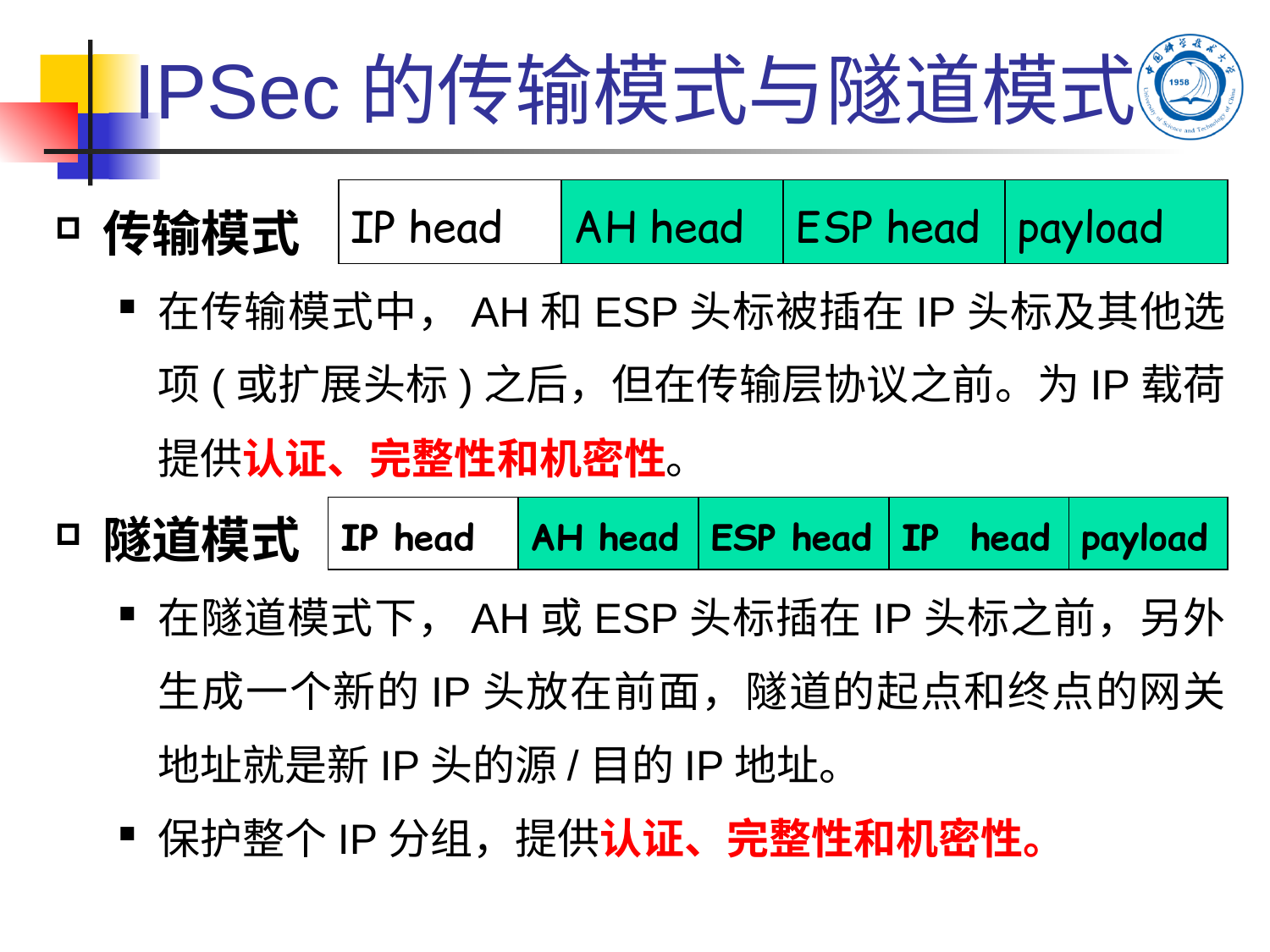

# IPSec的传输模式与隧道模式
传输模式
在传输模式中，AH和ESP头标被插在IP头标及其他选项(或扩展头标)之后，但在传输层协议之前。为IP载荷提供认证、完整性和机密性。
隧道模式
在隧道模式下，AH或ESP头标插在IP头标之前，另外生成一个新的IP头放在前面，隧道的起点和终点的网关地址就是新IP头的源/目的IP地址。
保护整个IP分组，提供认证、完整性和机密性。
| IP head | AH head | ESP head | payload |
| --- | --- | --- | --- |
| IP head | AH head | ESP head | IP head | payload |
| --- | --- | --- | --- | --- |